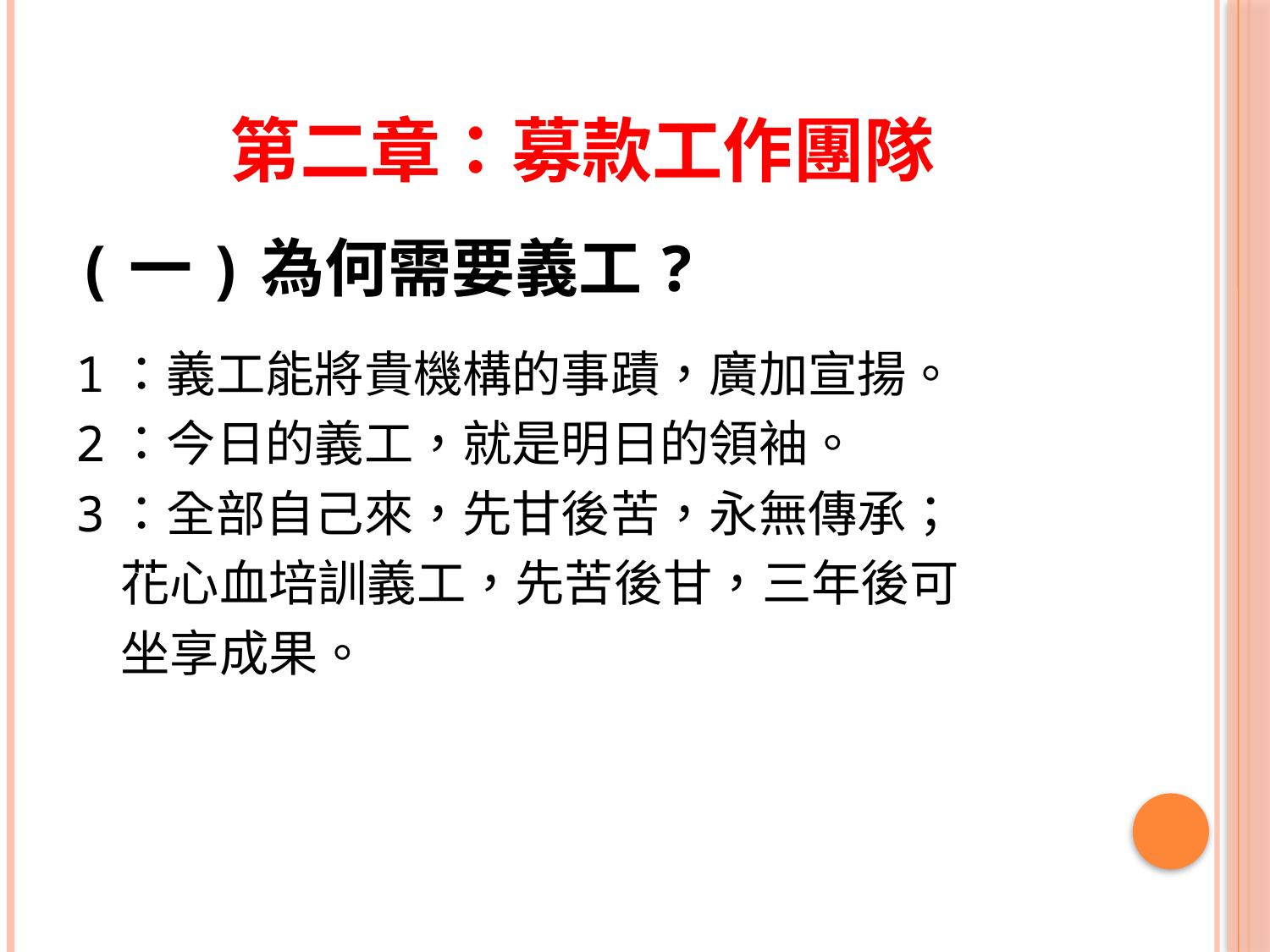

# 第二章：募款工作團隊
(一)為何需要義工?

1：義工能將貴機構的事蹟，廣加宣揚。
2：今日的義工，就是明日的領袖。
3：全部自己來，先甘後苦，永無傳承；
   花心血培訓義工，先苦後甘，三年後可
   坐享成果。